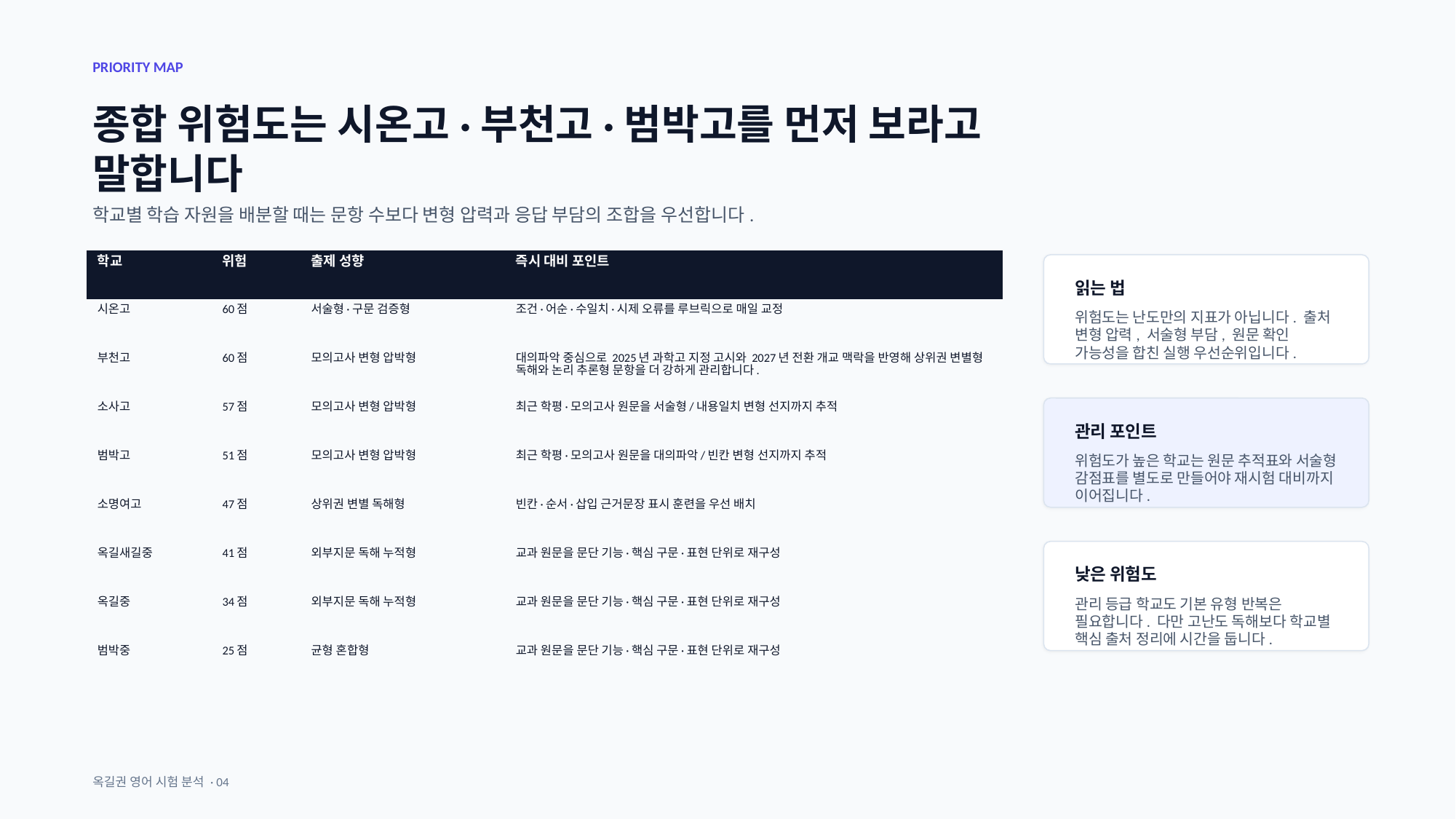

PRIORITY MAP
종합 위험도는 시온고·부천고·범박고를 먼저 보라고 말합니다
학교별 학습 자원을 배분할 때는 문항 수보다 변형 압력과 응답 부담의 조합을 우선합니다.
| 학교 | 위험 | 출제 성향 | 즉시 대비 포인트 |
| --- | --- | --- | --- |
| 시온고 | 60점 | 서술형·구문 검증형 | 조건·어순·수일치·시제 오류를 루브릭으로 매일 교정 |
| 부천고 | 60점 | 모의고사 변형 압박형 | 대의파악 중심으로 2025년 과학고 지정 고시와 2027년 전환 개교 맥락을 반영해 상위권 변별형 독해와 논리 추론형 문항을 더 강하게 관리합니다. |
| 소사고 | 57점 | 모의고사 변형 압박형 | 최근 학평·모의고사 원문을 서술형/내용일치 변형 선지까지 추적 |
| 범박고 | 51점 | 모의고사 변형 압박형 | 최근 학평·모의고사 원문을 대의파악/빈칸 변형 선지까지 추적 |
| 소명여고 | 47점 | 상위권 변별 독해형 | 빈칸·순서·삽입 근거문장 표시 훈련을 우선 배치 |
| 옥길새길중 | 41점 | 외부지문 독해 누적형 | 교과 원문을 문단 기능·핵심 구문·표현 단위로 재구성 |
| 옥길중 | 34점 | 외부지문 독해 누적형 | 교과 원문을 문단 기능·핵심 구문·표현 단위로 재구성 |
| 범박중 | 25점 | 균형 혼합형 | 교과 원문을 문단 기능·핵심 구문·표현 단위로 재구성 |

읽는 법
위험도는 난도만의 지표가 아닙니다. 출처 변형 압력, 서술형 부담, 원문 확인 가능성을 합친 실행 우선순위입니다.

관리 포인트
위험도가 높은 학교는 원문 추적표와 서술형 감점표를 별도로 만들어야 재시험 대비까지 이어집니다.

낮은 위험도
관리 등급 학교도 기본 유형 반복은 필요합니다. 다만 고난도 독해보다 학교별 핵심 출처 정리에 시간을 둡니다.
옥길권 영어 시험 분석 · 04